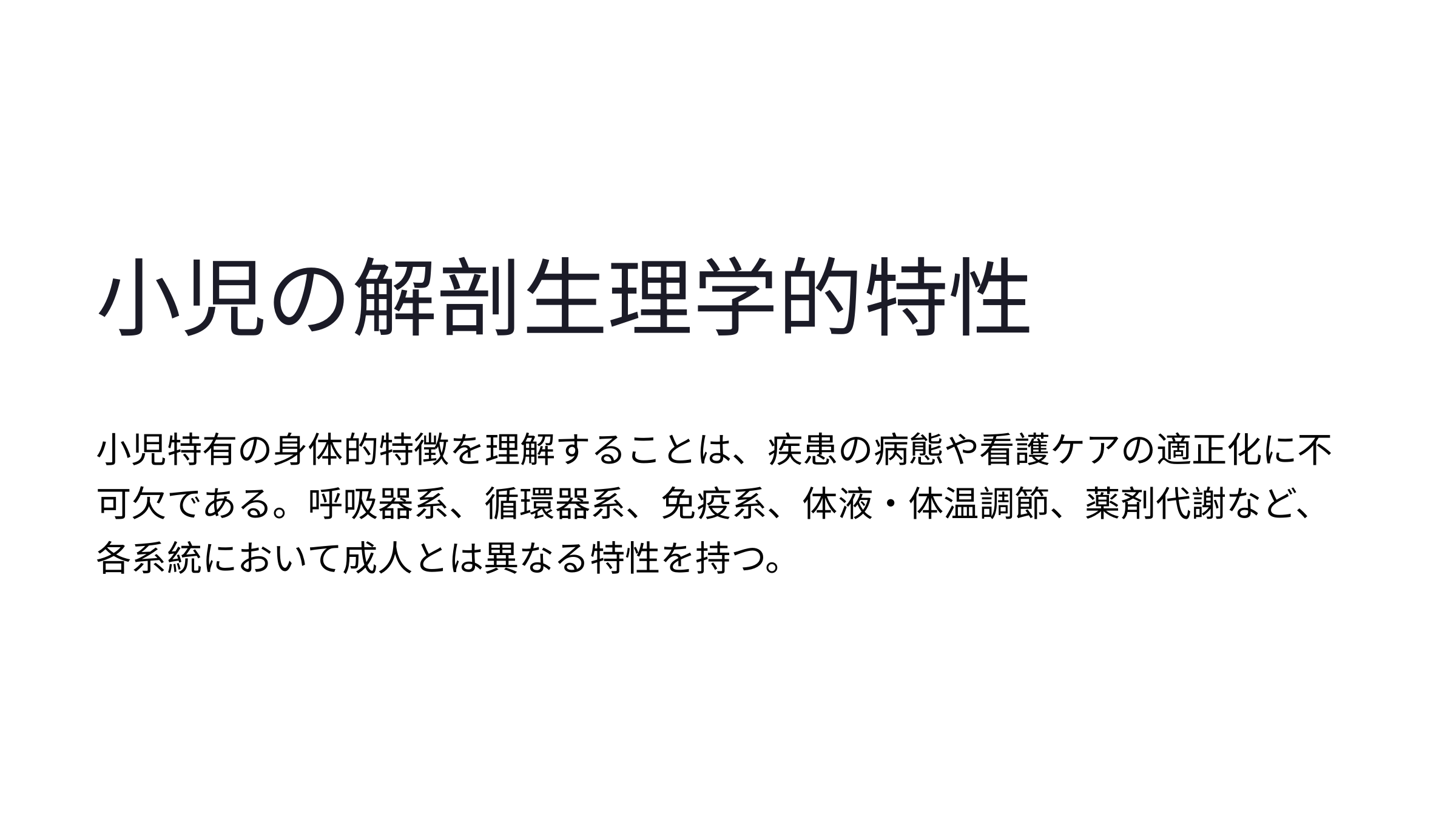

小児の解剖生理学的特性
小児特有の身体的特徴を理解することは、疾患の病態や看護ケアの適正化に不可欠である。呼吸器系、循環器系、免疫系、体液・体温調節、薬剤代謝など、各系統において成人とは異なる特性を持つ。